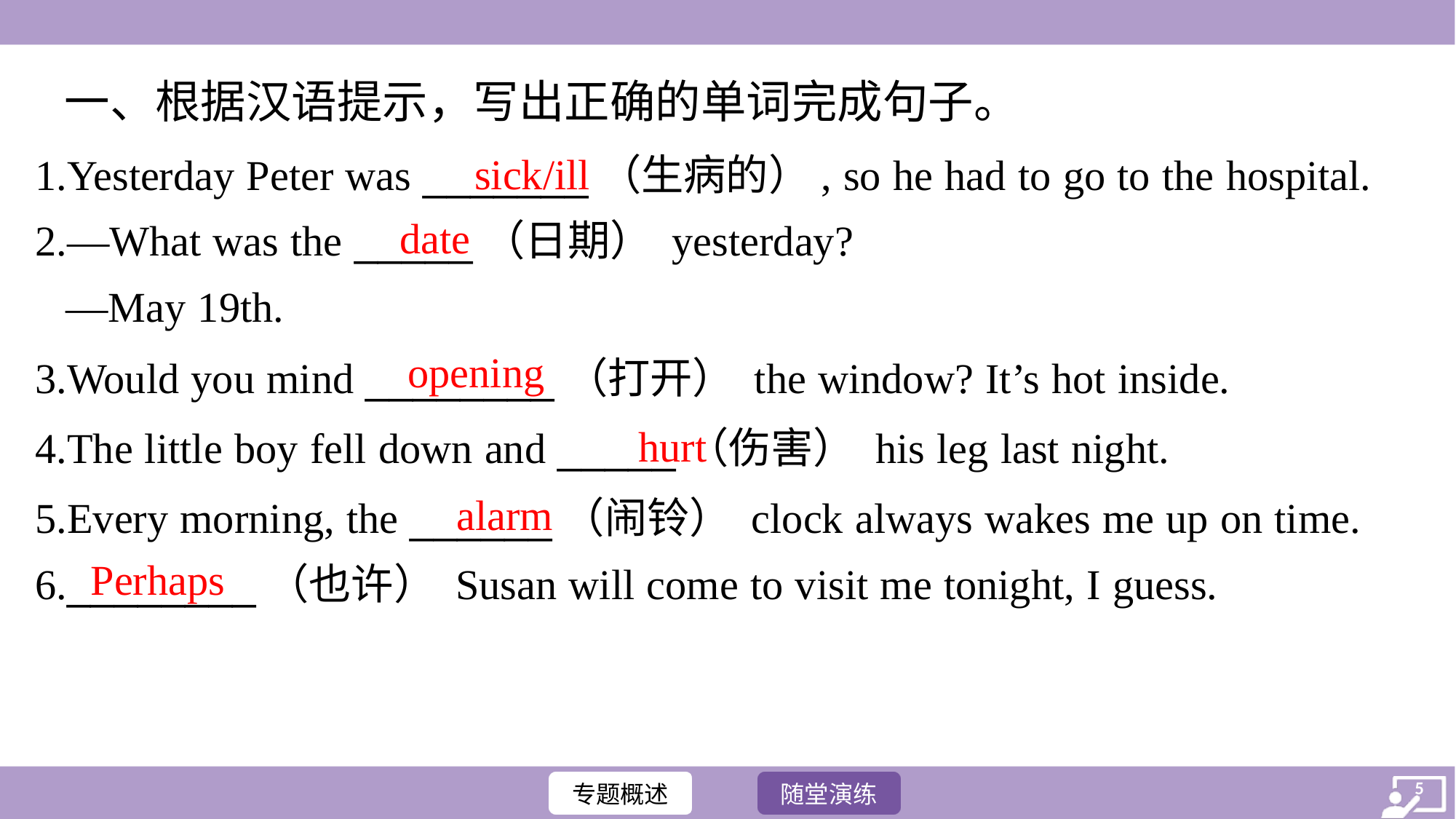

一、根据汉语提示，写出正确的单词完成句子。
1.Yesterday Peter was _______（生病的）, so he had to go to the hospital.
sick/ill
date
2.—What was the _____（日期） yesterday?
—May 19th.
opening
3.Would you mind ________（打开） the window? It’s hot inside.
4.The little boy fell down and _____（伤害） his leg last night.
5.Every morning, the ______（闹铃） clock always wakes me up on time.
6.________（也许） Susan will come to visit me tonight, I guess.
hurt
alarm
Perhaps